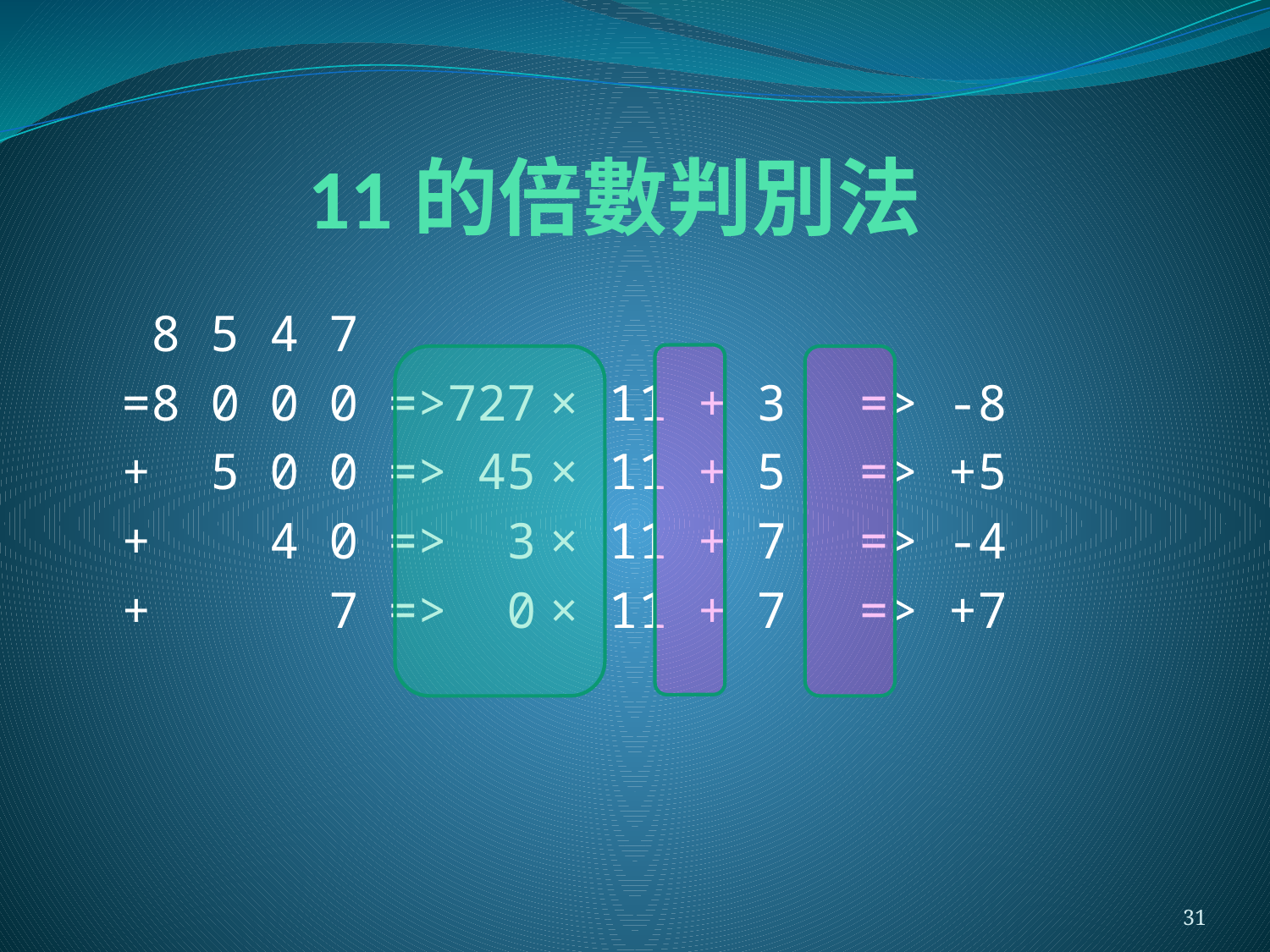

# 11的倍數判別法
 8 5 4 7
=8 0 0 0 =>727 × 11 + 3　=> -8
+  5 0 0 => 45 × 11 + 5　=> +5
+    4 0 =>  3 × 11 + 7　=> -4
+      7 =>  0 × 11 + 7　=> +7

31